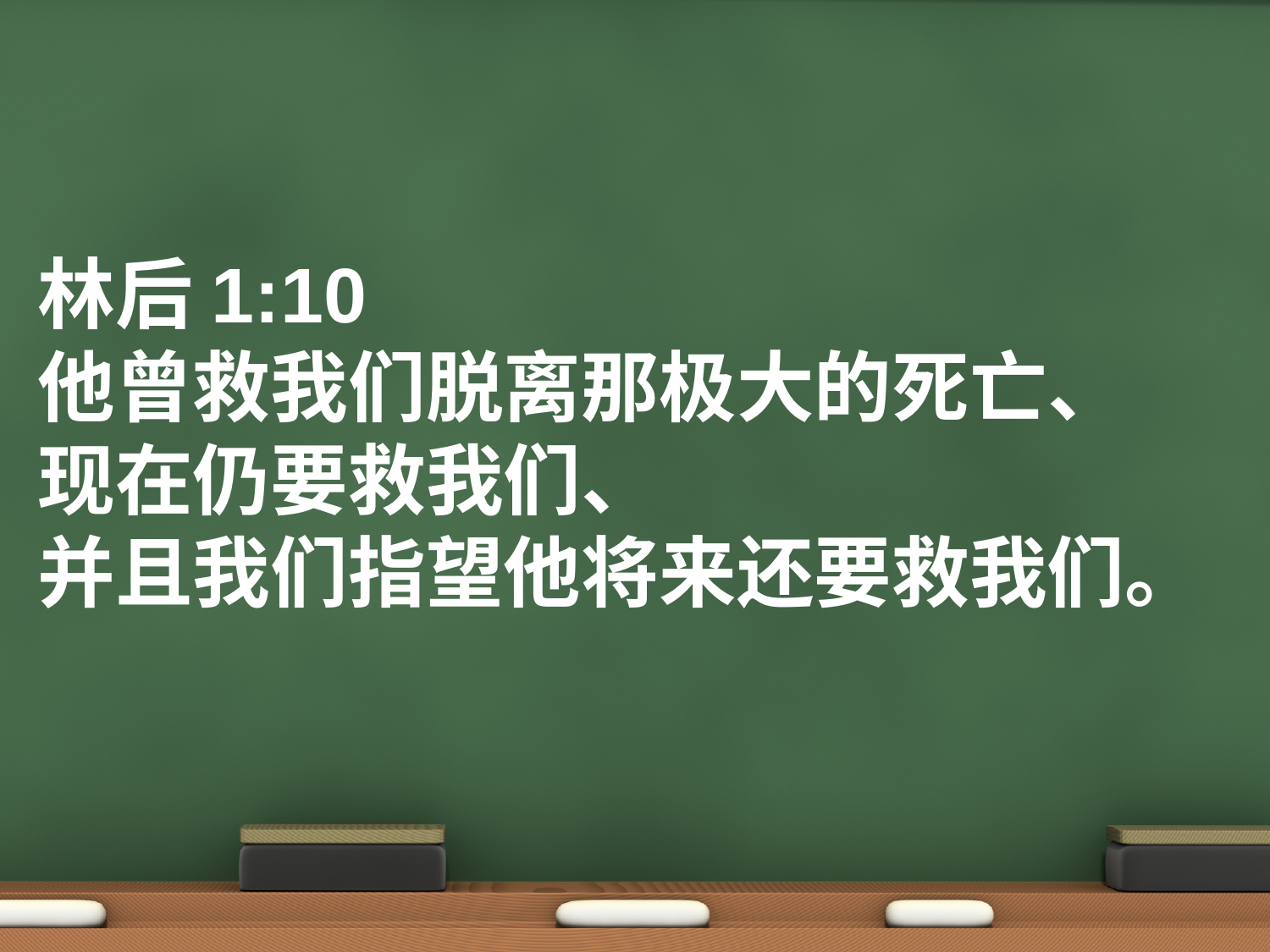

林后1:10
他曾救我们脱离那极大的死亡、
现在仍要救我们、
并且我们指望他将来还要救我们。